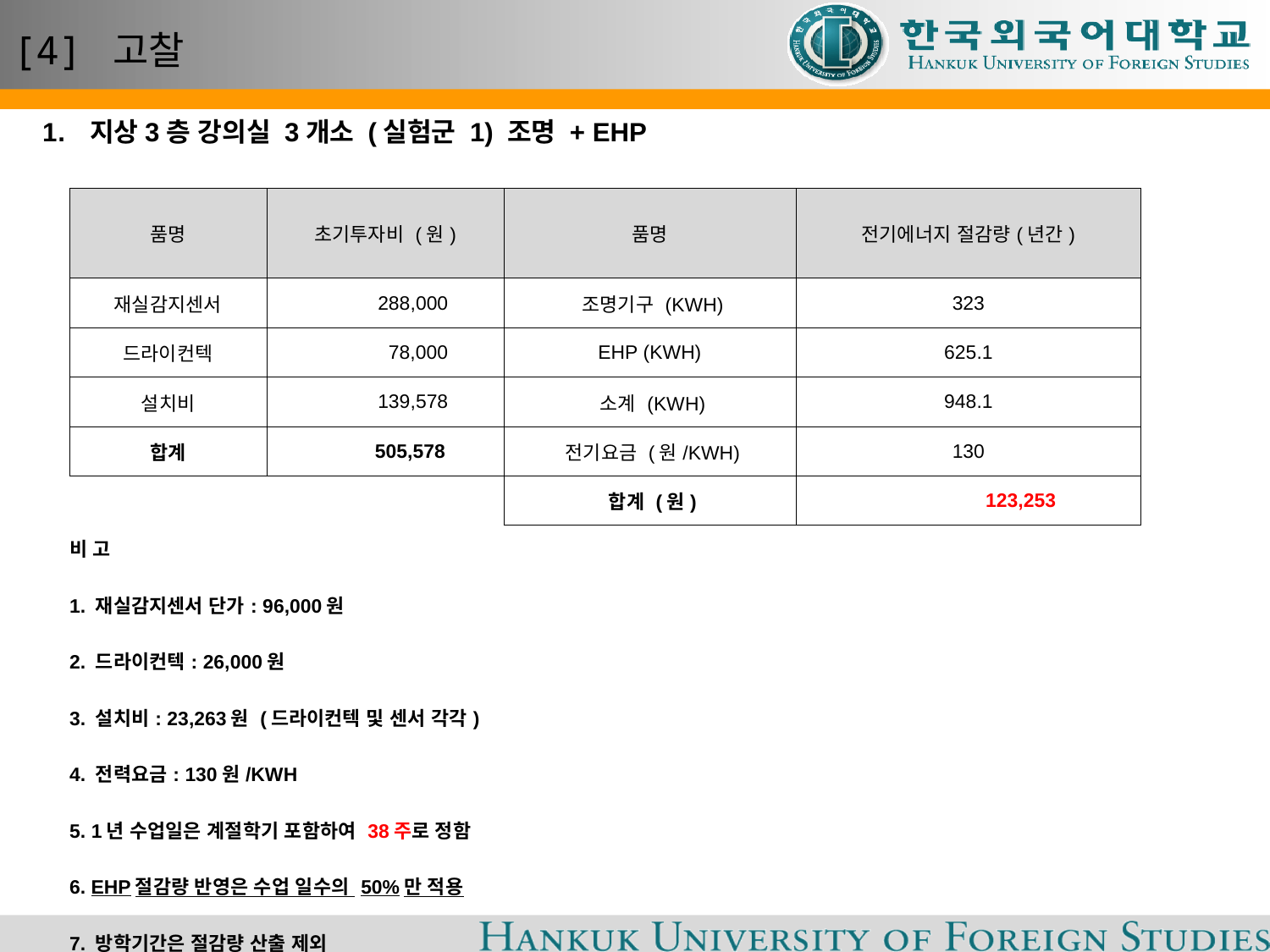

# [4] 고찰

지상3층 강의실 3개소 (실험군 1) 조명 + EHP
| 품명 | 초기투자비 (원) | 품명 | 전기에너지 절감량(년간) |
| --- | --- | --- | --- |
| 재실감지센서 | 288,000 | 조명기구 (KWH) | 323 |
| 드라이컨텍 | 78,000 | EHP (KWH) | 625.1 |
| 설치비 | 139,578 | 소계 (KWH) | 948.1 |
| 합계 | 505,578 | 전기요금 (원/KWH) | 130 |
|  |  | 합계 (원) | 123,253 |
| 비 고 1. 재실감지센서 단가: 96,000원 2. 드라이컨텍: 26,000원 3. 설치비: 23,263원 (드라이컨텍 및 센서 각각) 4. 전력요금: 130원/KWH 5. 1년 수업일은 계절학기 포함하여 38주로 정함 6. EHP절감량 반영은 수업 일수의 50%만 적용 7. 방학기간은 절감량 산출 제외 |
| --- |